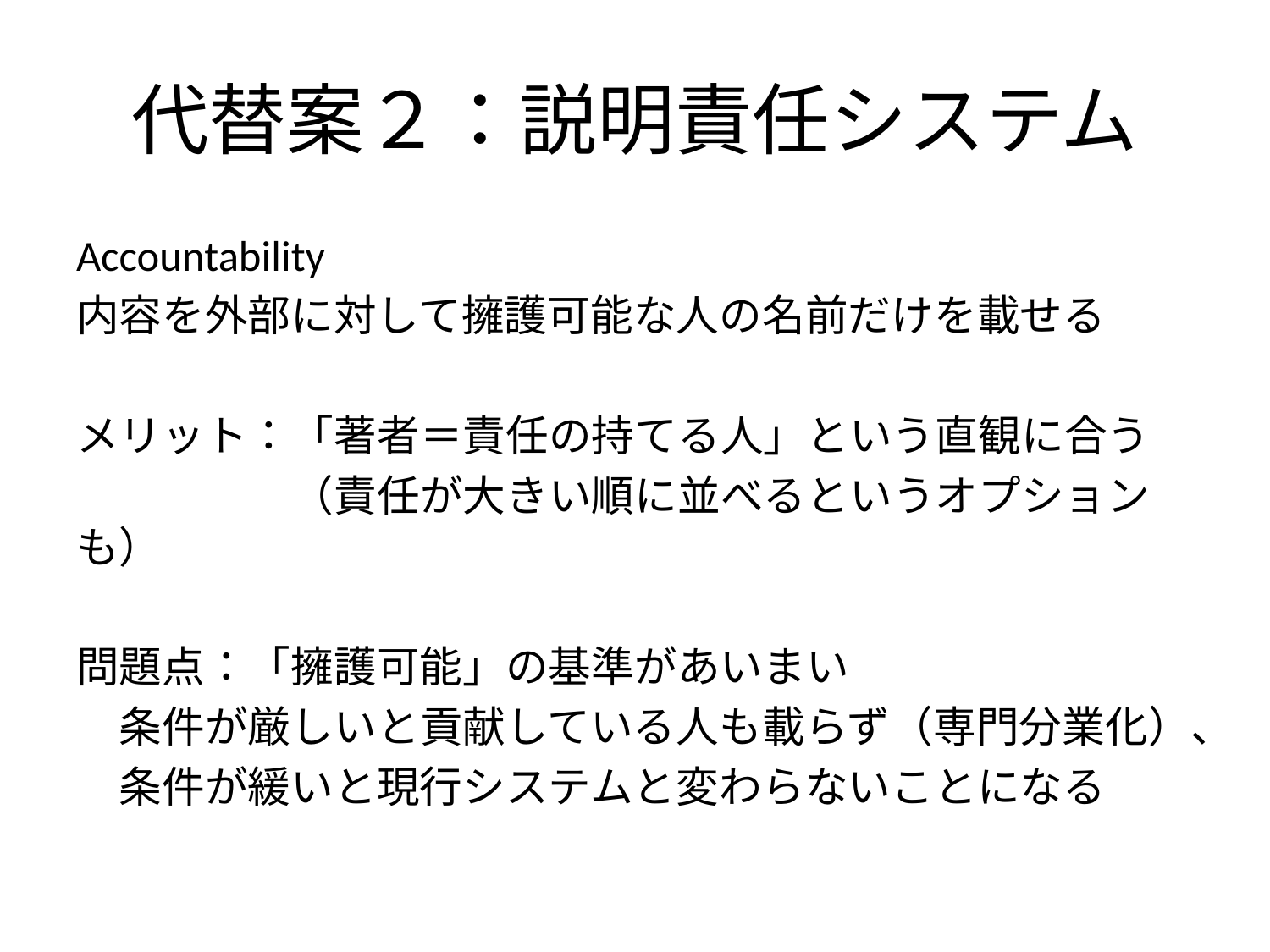

# 代替案２：説明責任システム
Accountability
内容を外部に対して擁護可能な人の名前だけを載せる

メリット：「著者＝責任の持てる人」という直観に合う
　　　　　（責任が大きい順に並べるというオプションも）

問題点：「擁護可能」の基準があいまい
　条件が厳しいと貢献している人も載らず（専門分業化）、
　条件が緩いと現行システムと変わらないことになる